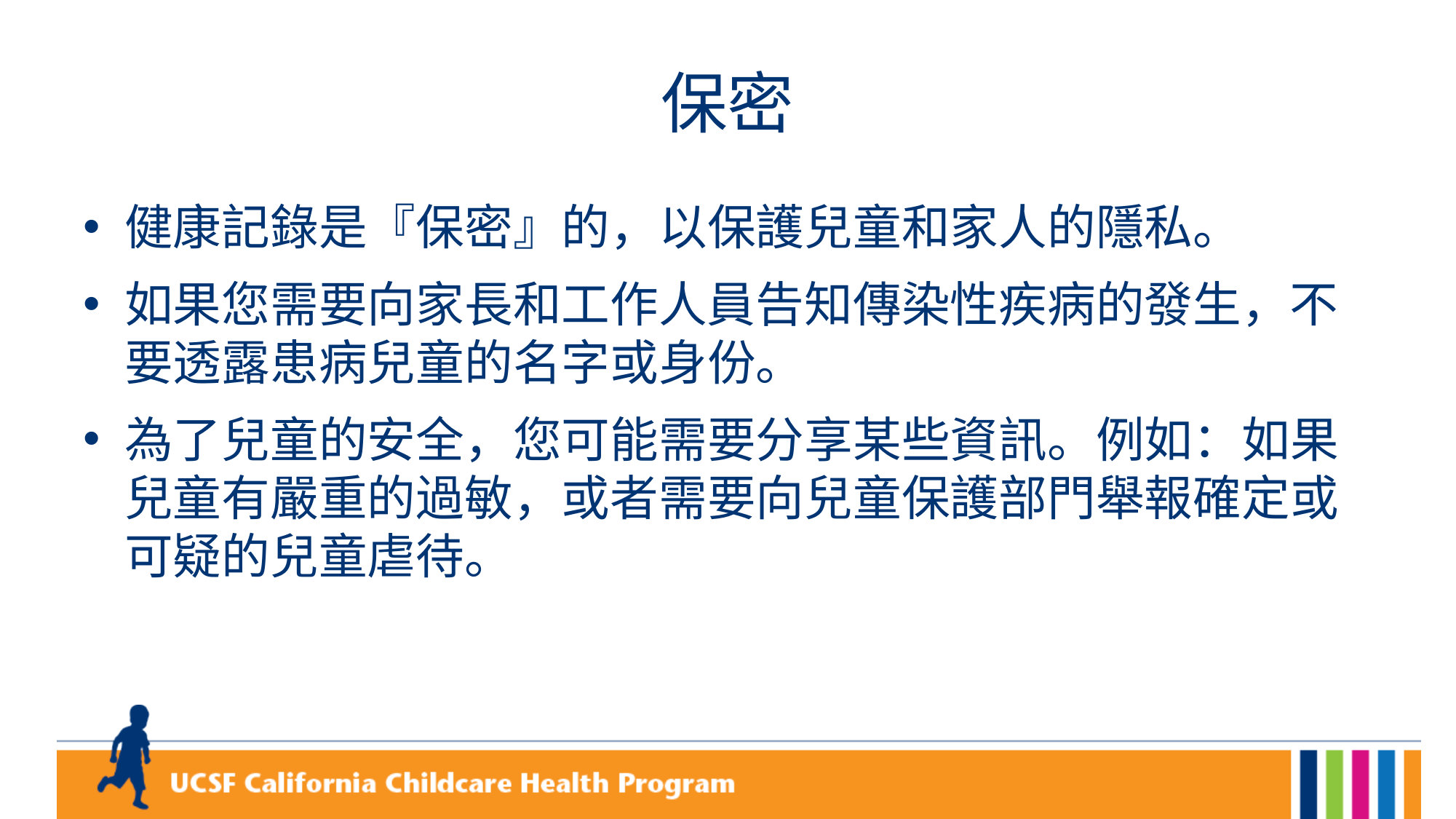

# 保密
健康記錄是『保密』的，以保護兒童和家人的隱私。
如果您需要向家長和工作人員告知傳染性疾病的發生，不要透露患病兒童的名字或身份。
為了兒童的安全，您可能需要分享某些資訊。例如：如果兒童有嚴重的過敏，或者需要向兒童保護部門舉報確定或可疑的兒童虐待。